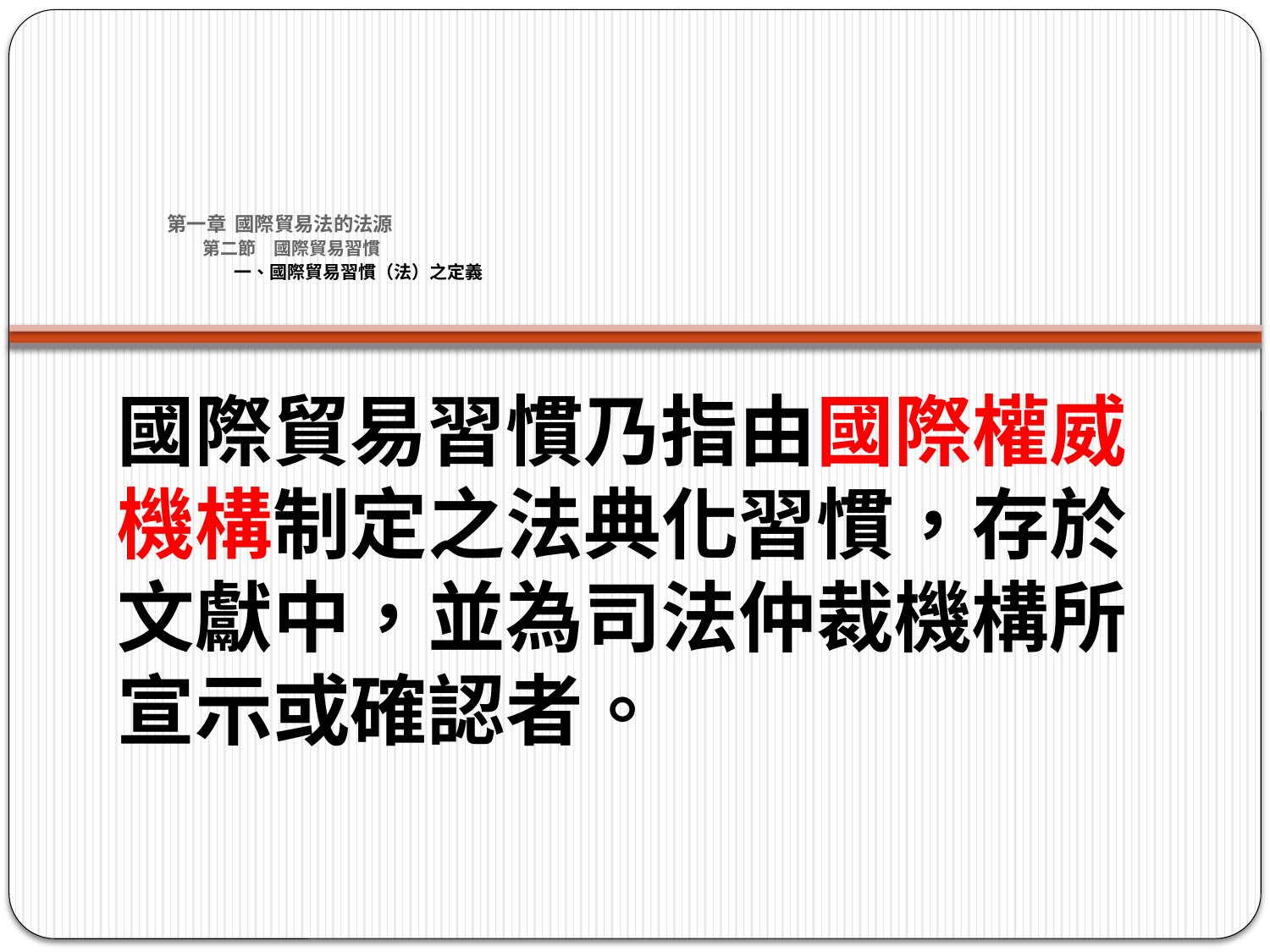

# 第一章  國際貿易法的法源 第二節　國際貿易習慣 一、國際貿易習慣（法）之定義
國際貿易習慣乃指由國際權威機構制定之法典化習慣，存於文獻中，並為司法仲裁機構所宣示或確認者。